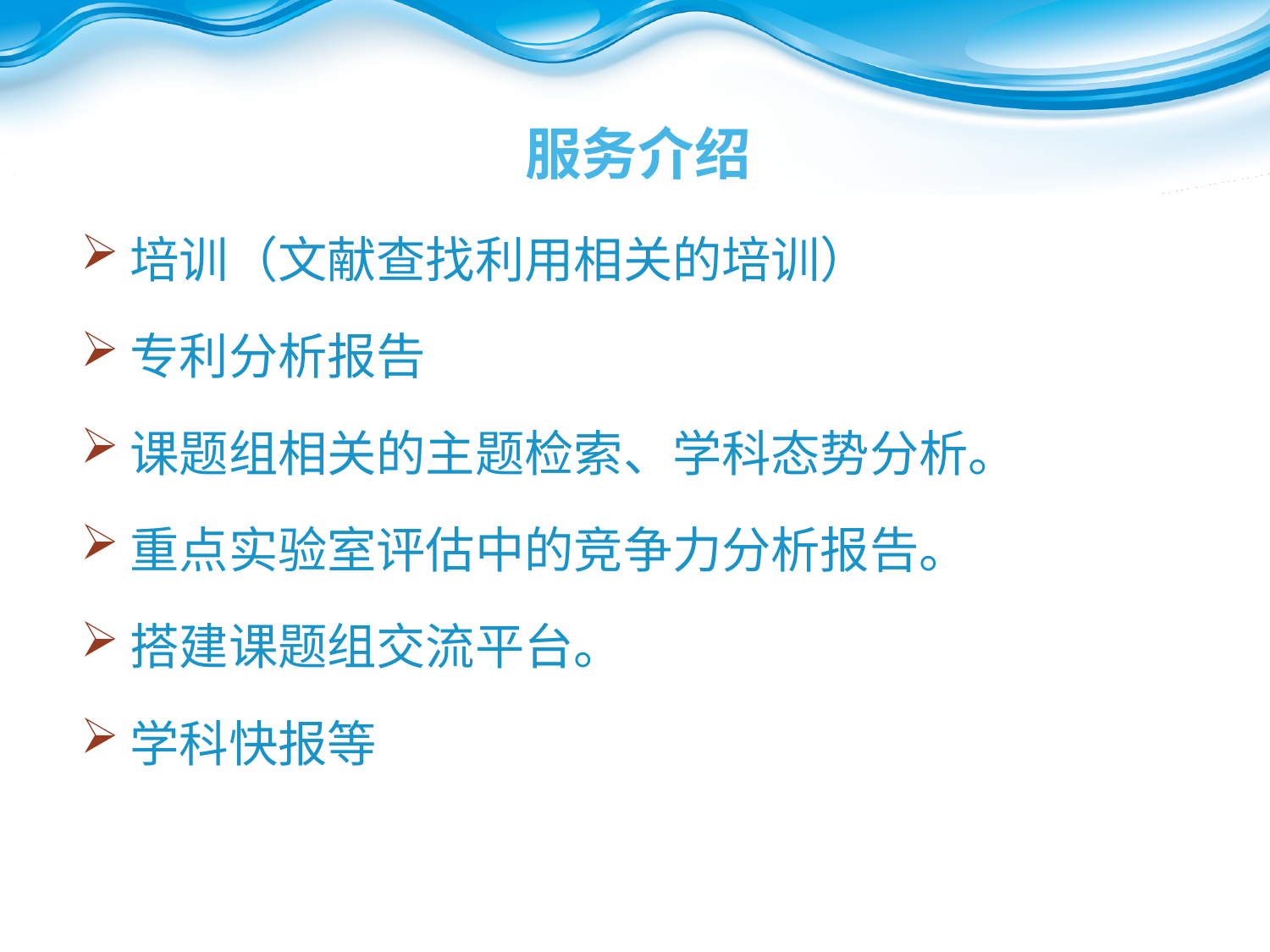

# 服务介绍
培训（文献查找利用相关的培训）
专利分析报告
课题组相关的主题检索、学科态势分析。
重点实验室评估中的竞争力分析报告。
搭建课题组交流平台。
学科快报等